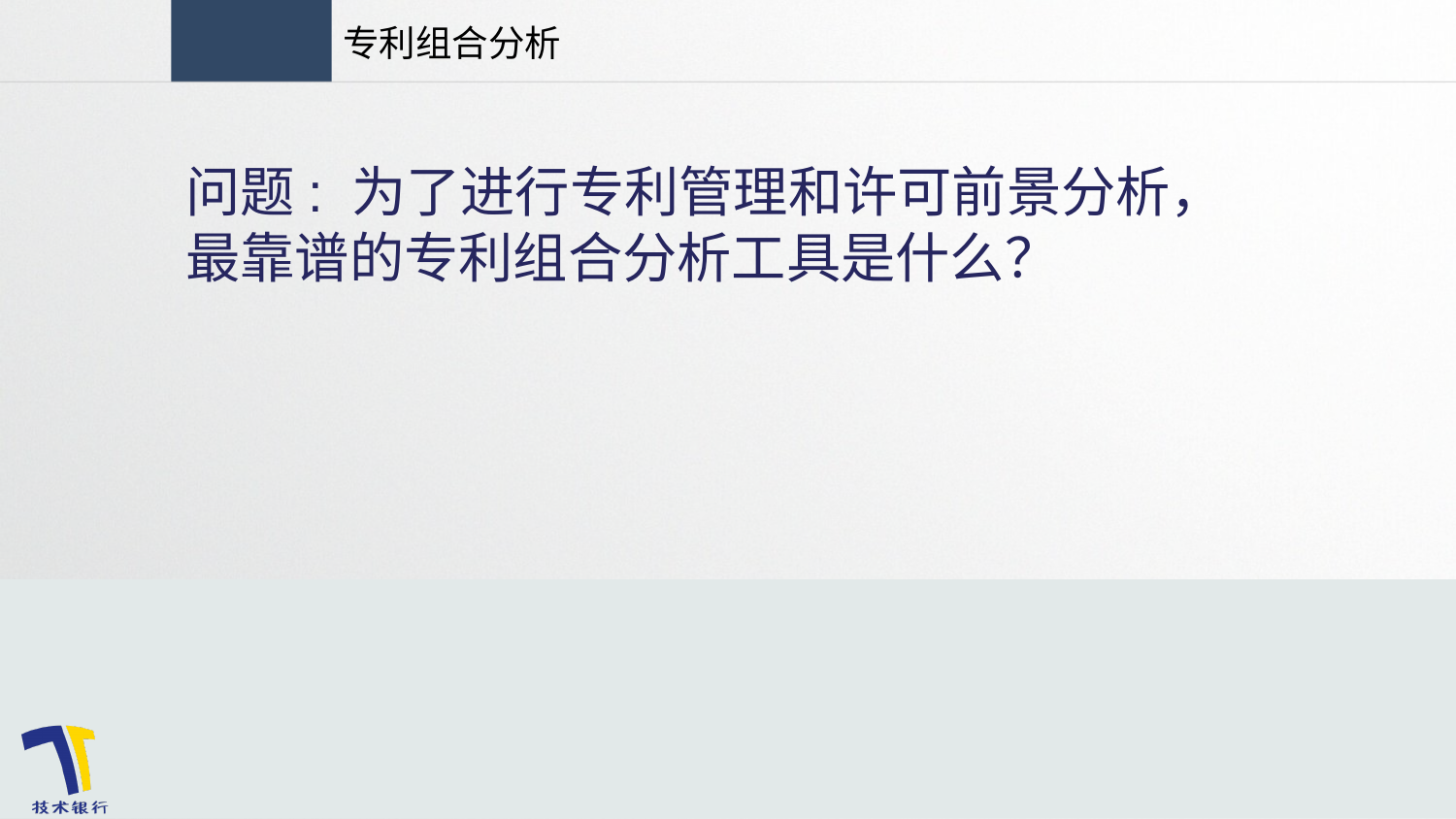

专利组合分析
问题: 为了进行专利管理和许可前景分析，最靠谱的专利组合分析工具是什么？